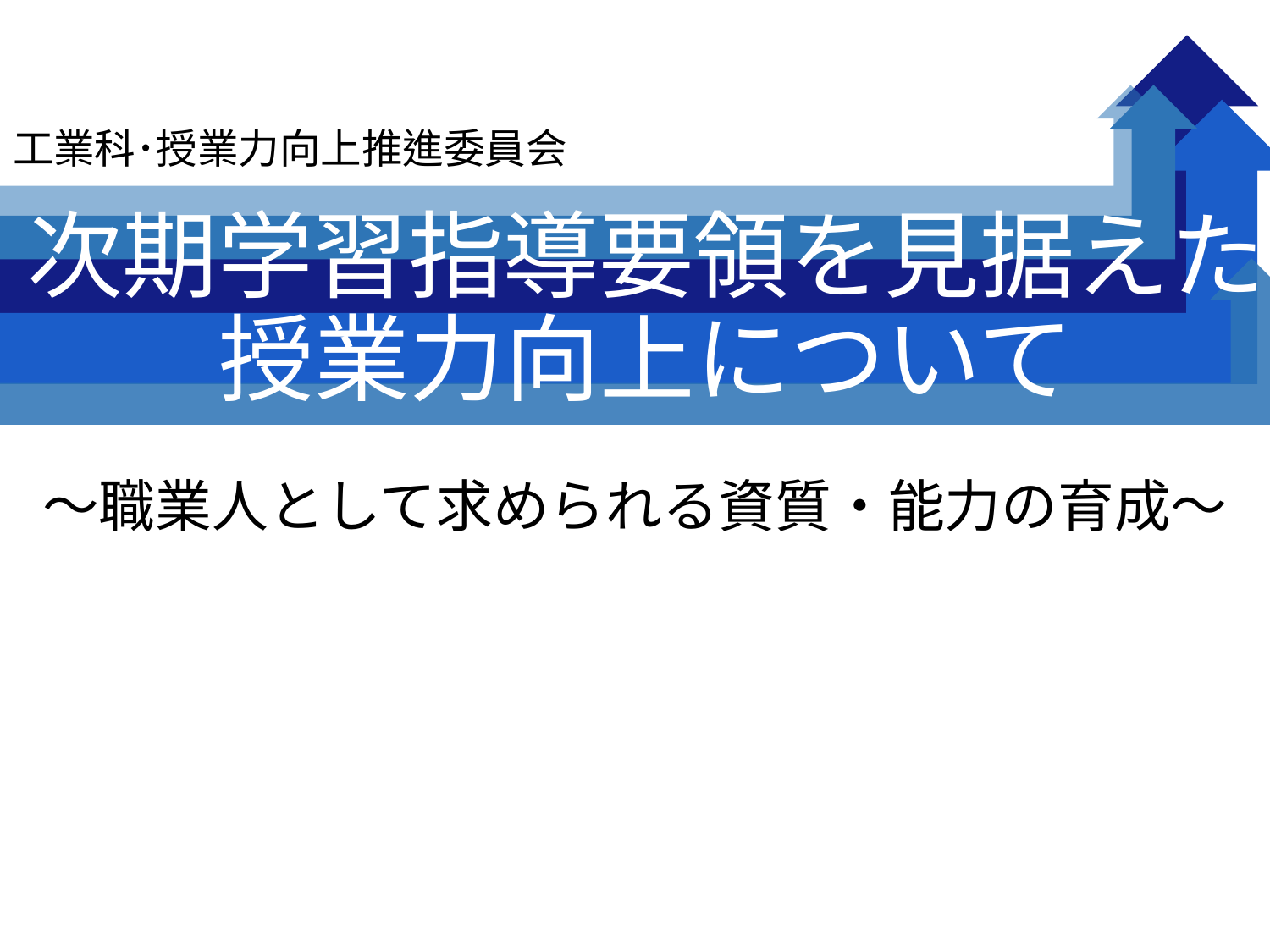

工業科･授業力向上推進委員会
# 次期学習指導要領を見据えた 授業力向上について
～職業人として求められる資質・能力の育成～